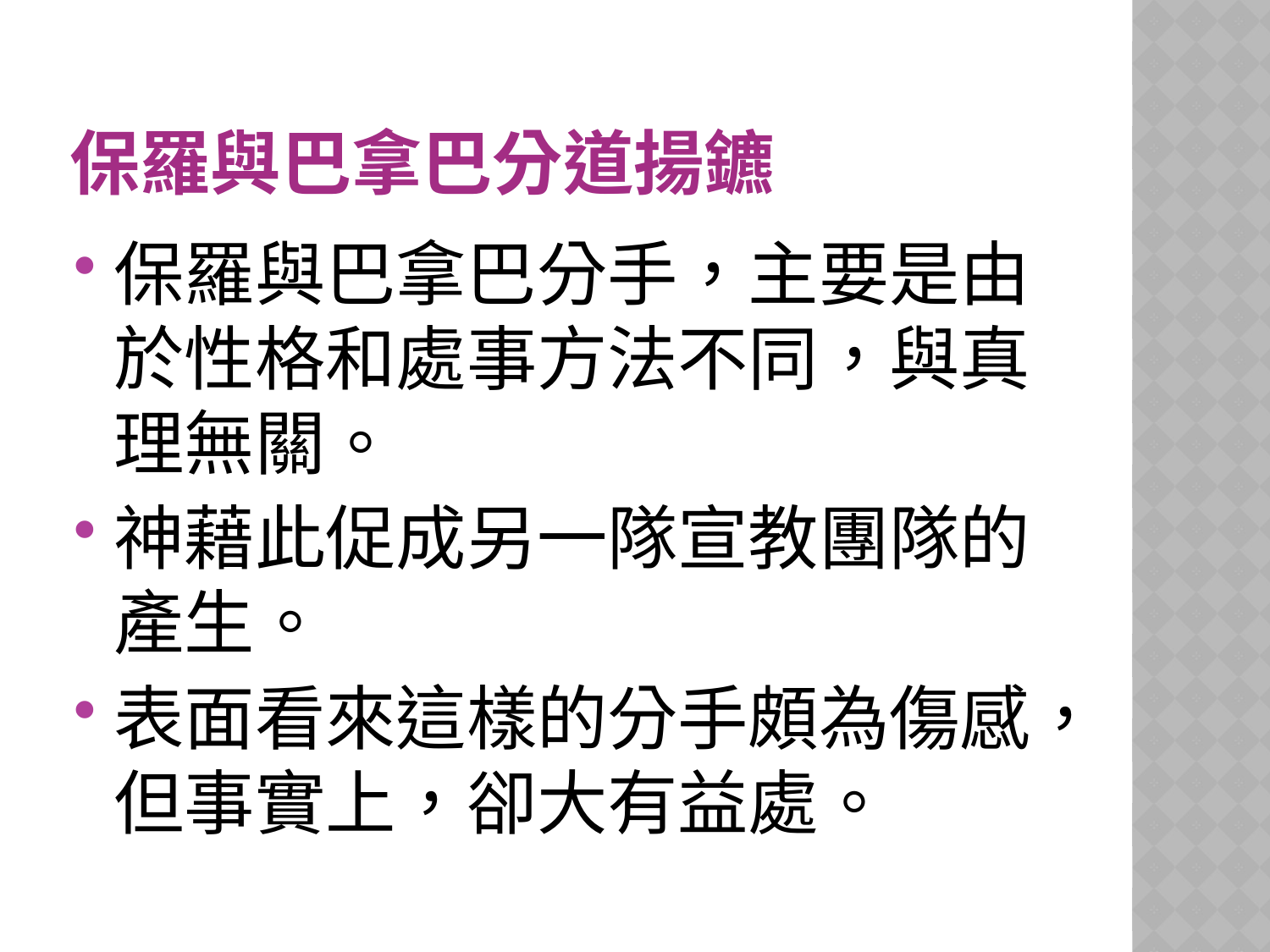

# 保羅與巴拿巴分道揚鑣
保羅與巴拿巴分手，主要是由於性格和處事方法不同，與真理無關。
神藉此促成另一隊宣教團隊的產生。
表面看來這樣的分手頗為傷感，但事實上，卻大有益處。